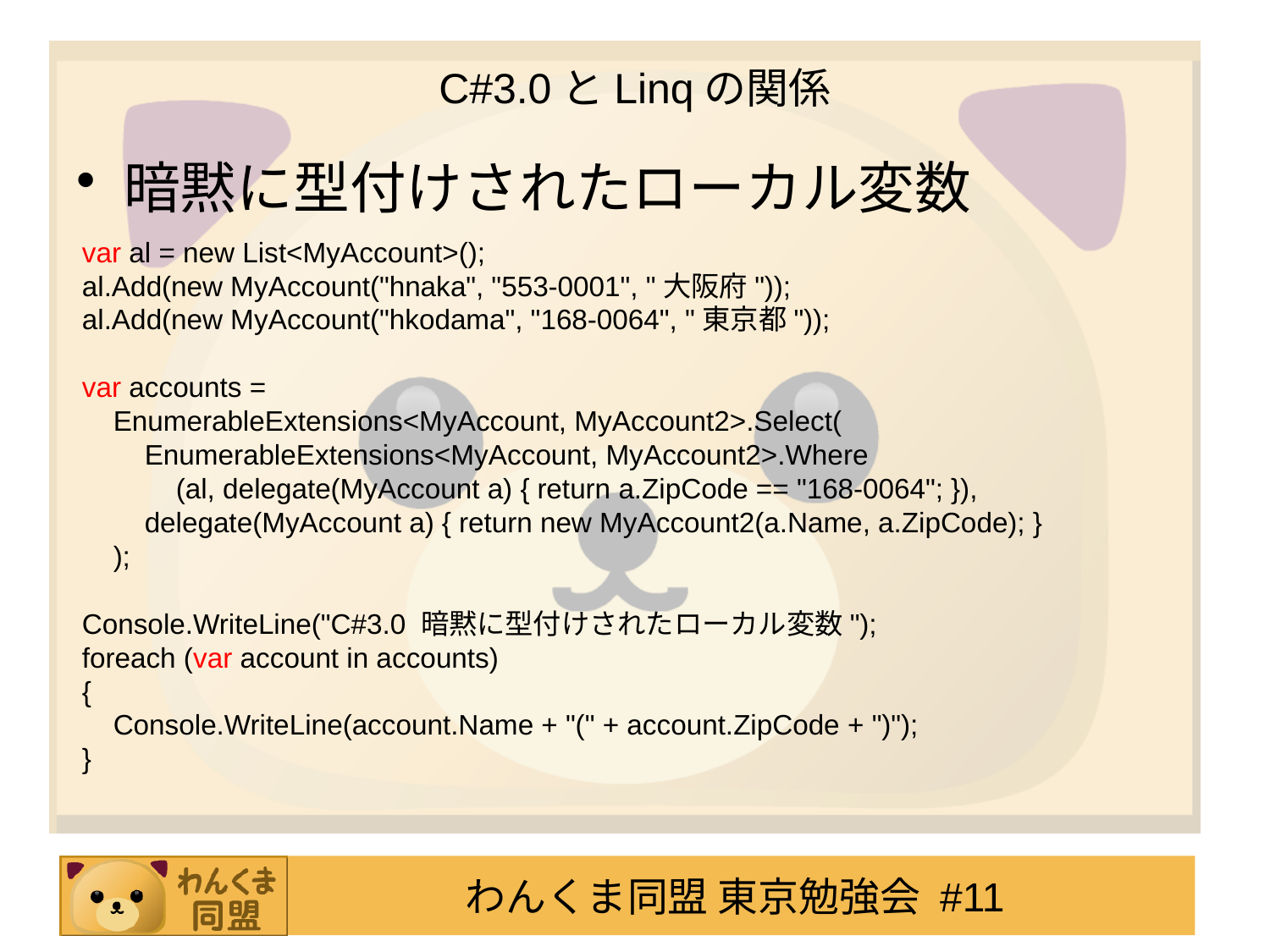

# C#3.0とLinqの関係
暗黙に型付けされたローカル変数
var al = new List<MyAccount>();
al.Add(new MyAccount("hnaka", "553-0001", "大阪府"));
al.Add(new MyAccount("hkodama", "168-0064", "東京都"));

var accounts =
    EnumerableExtensions<MyAccount, MyAccount2>.Select(
        EnumerableExtensions<MyAccount, MyAccount2>.Where
            (al, delegate(MyAccount a) { return a.ZipCode == "168-0064"; }),
        delegate(MyAccount a) { return new MyAccount2(a.Name, a.ZipCode); }
    );

Console.WriteLine("C#3.0 暗黙に型付けされたローカル変数");
foreach (var account in accounts)
{
    Console.WriteLine(account.Name + "(" + account.ZipCode + ")");
}